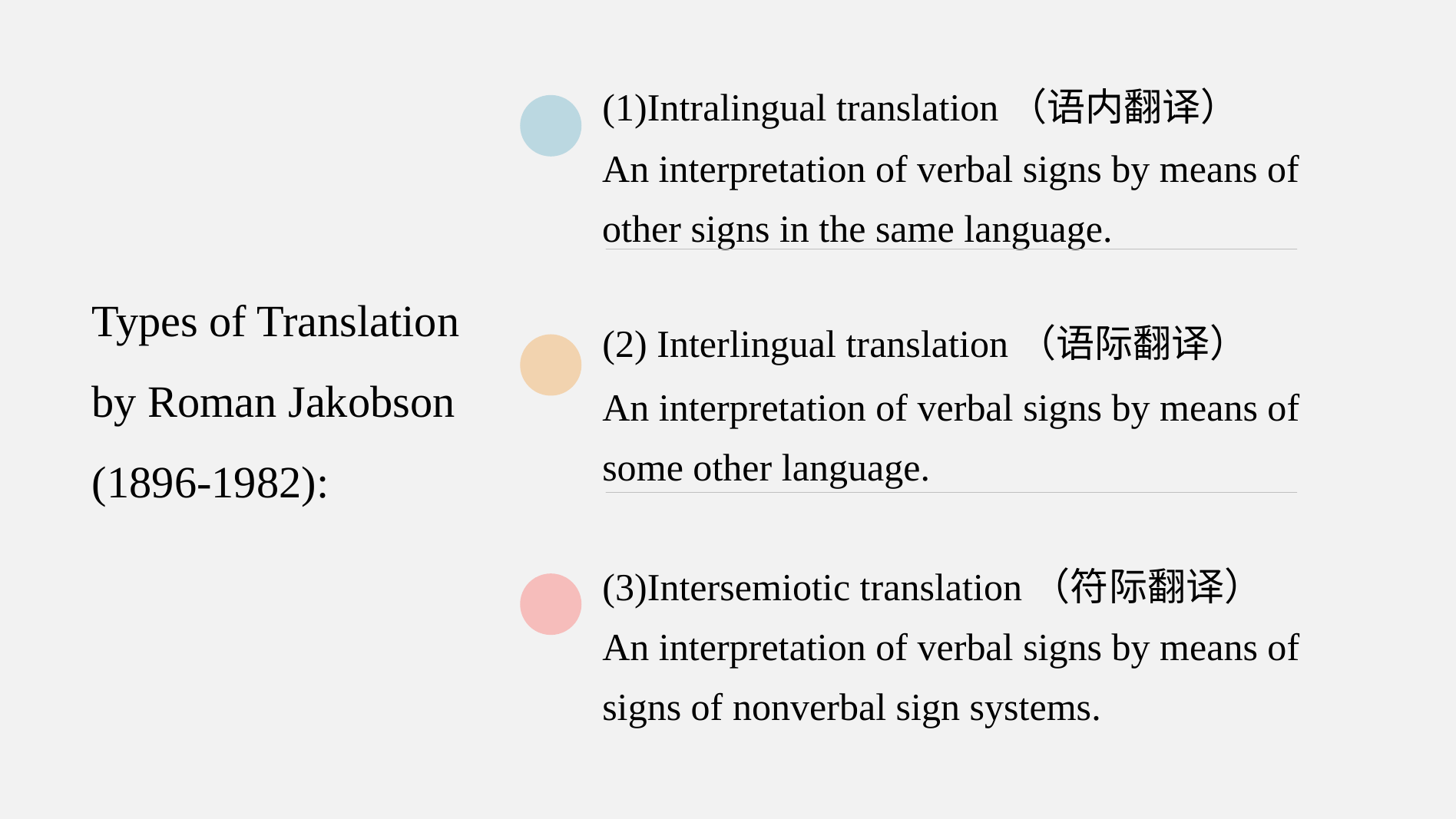

(1)Intralingual translation（语内翻译）

An interpretation of verbal signs by means of other signs in the same language.
Types of Translation
by Roman Jakobson
(1896-1982):
(2) Interlingual translation（语际翻译）

An interpretation of verbal signs by means of some other language.
(3)Intersemiotic translation（符际翻译）

An interpretation of verbal signs by means of signs of nonverbal sign systems.